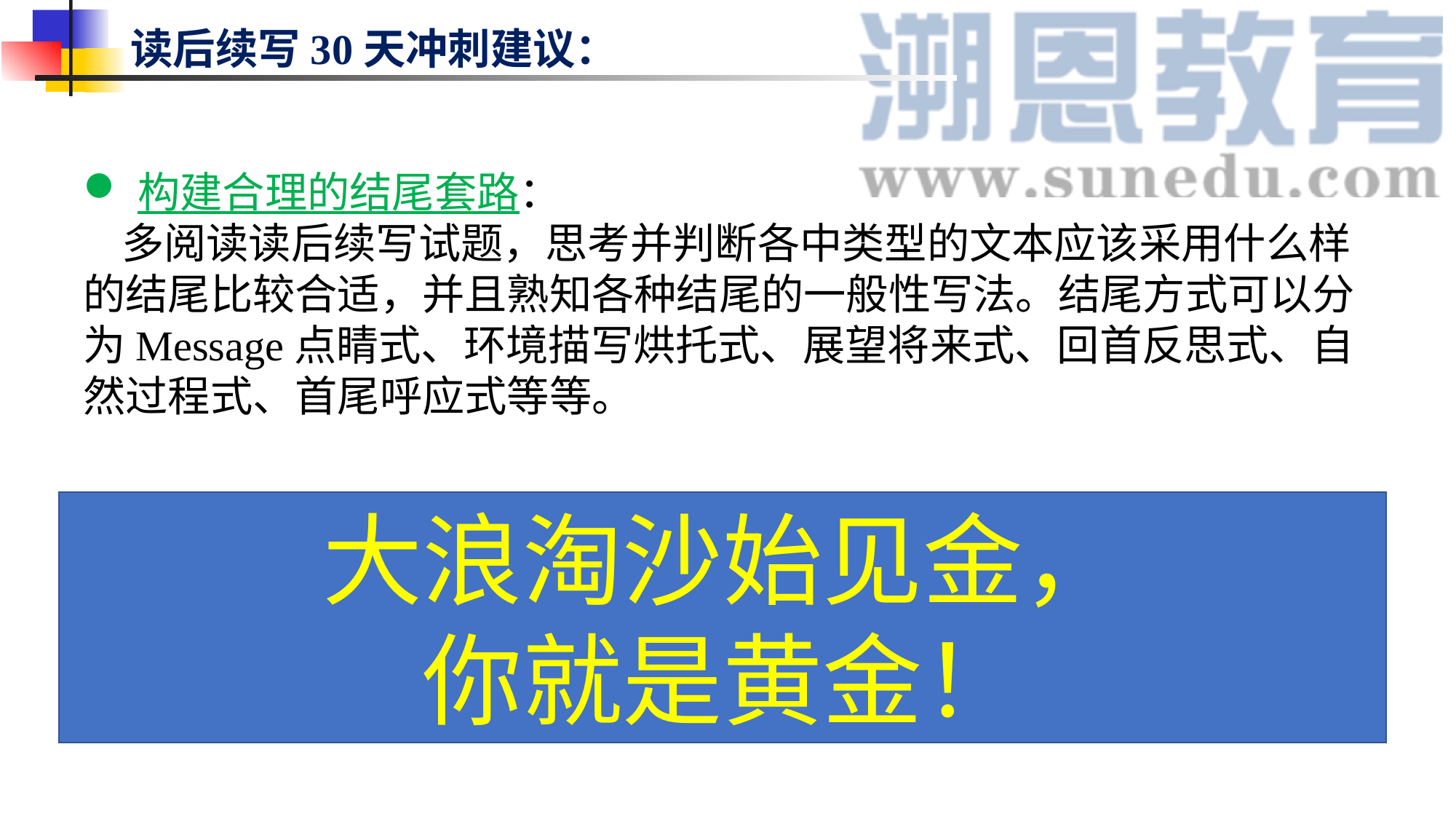

读后续写30天冲刺建议：

构建合理的结尾套路：
   多阅读读后续写试题，思考并判断各中类型的文本应该采用什么样的结尾比较合适，并且熟知各种结尾的一般性写法。结尾方式可以分为Message点睛式、环境描写烘托式、展望将来式、回首反思式、自然过程式、首尾呼应式等等。
大浪淘沙始见金，
你就是黄金！